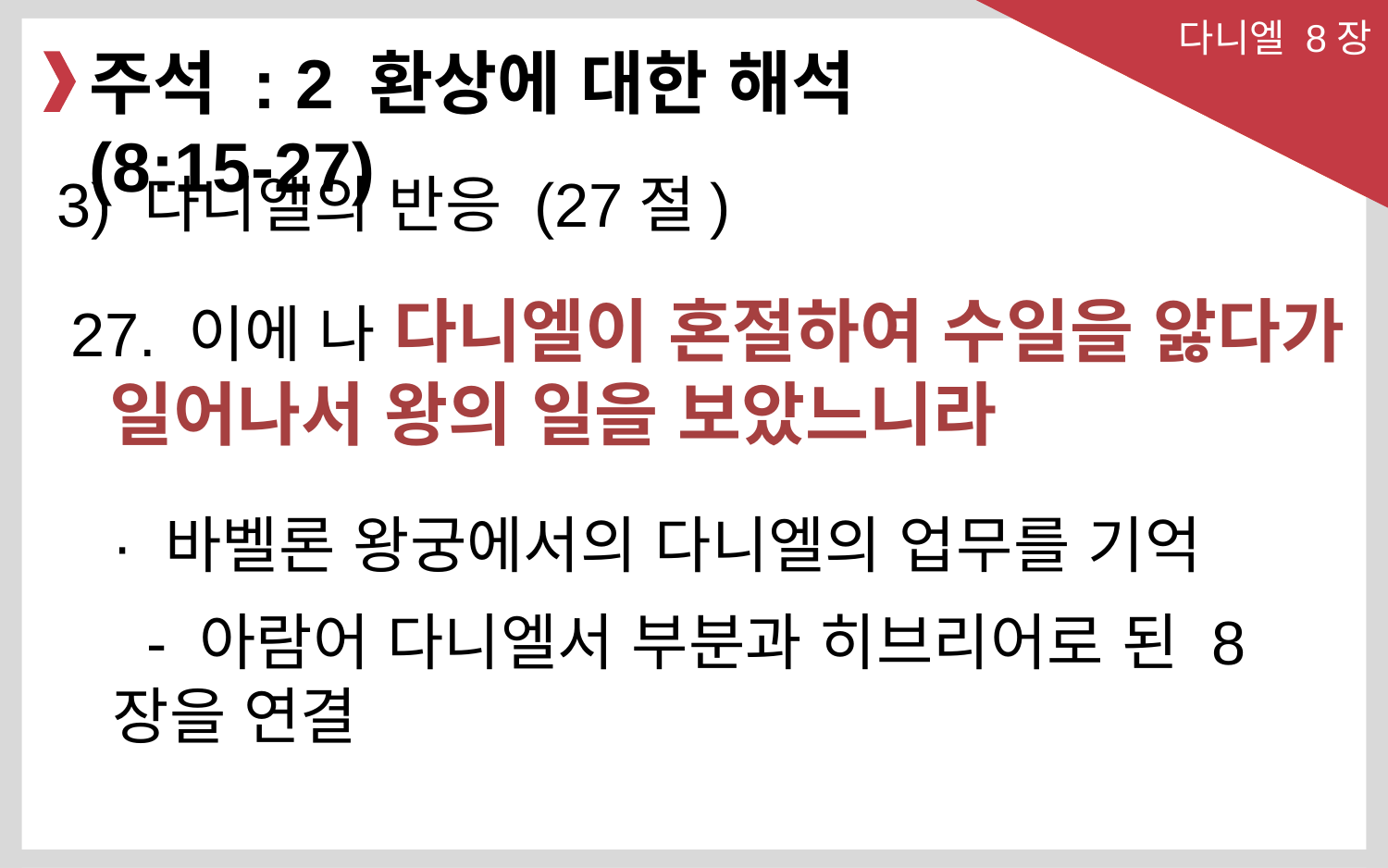

다니엘 8장
주석 : 2 환상에 대한 해석 (8:15-27)

3) 다니엘의 반응 (27절)
27. 이에 나 다니엘이 혼절하여 수일을 앓다가
  일어나서 왕의 일을 보았느니라
· 바벨론 왕궁에서의 다니엘의 업무를 기억
  - 아람어 다니엘서 부분과 히브리어로 된 8장을 연결